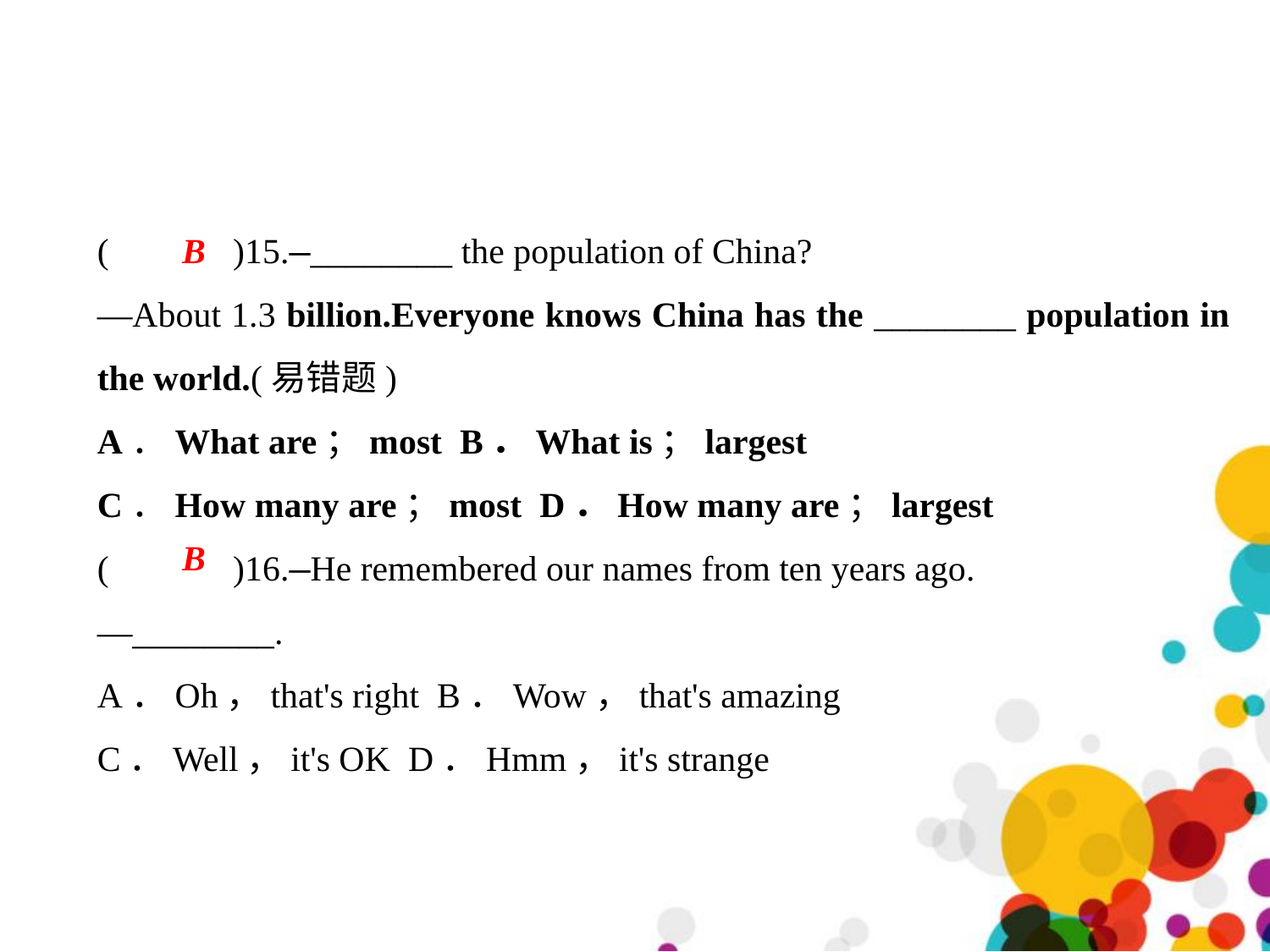

( 	 )15.—________ the population of China?
—About 1.3 billion.Everyone knows China has the ________ population in the world.(易错题)
A．What are；most  B．What is；largest
C．How many are；most  D．How many are；largest
( 	 )16.—He remembered our names from ten years ago.
—________.
A．Oh，that's right  B．Wow，that's amazing
C．Well，it's OK  D．Hmm，it's strange
B
B